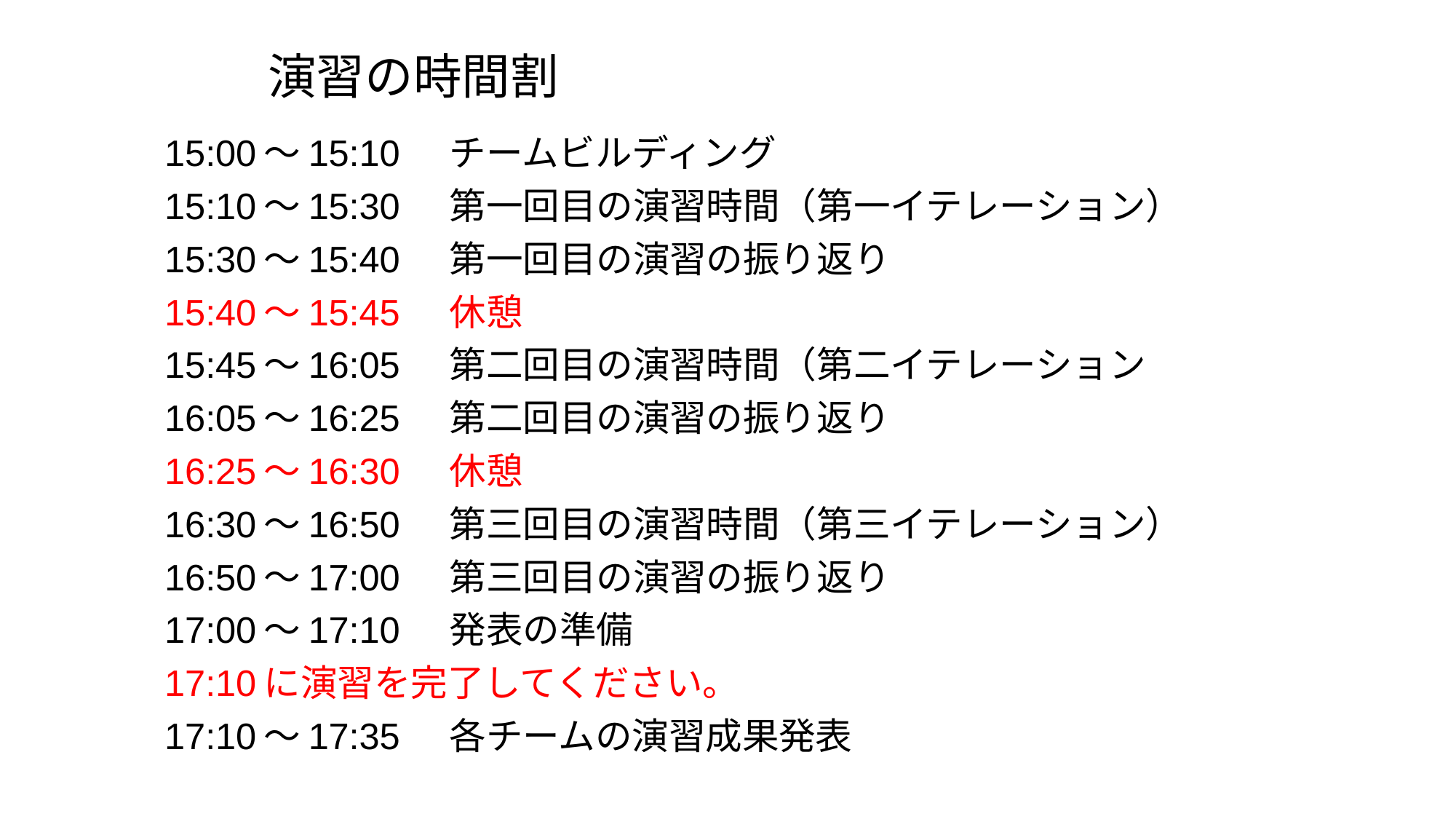

# 演習の時間割
15:00～15:10	チームビルディング
15:10～15:30	第一回目の演習時間（第一イテレーション）
15:30～15:40	第一回目の演習の振り返り
15:40～15:45	休憩
15:45～16:05	第二回目の演習時間（第二イテレーション
16:05～16:25	第二回目の演習の振り返り
16:25～16:30	休憩
16:30～16:50	第三回目の演習時間（第三イテレーション）
16:50～17:00	第三回目の演習の振り返り
17:00～17:10	発表の準備
17:10に演習を完了してください。
17:10～17:35	各チームの演習成果発表